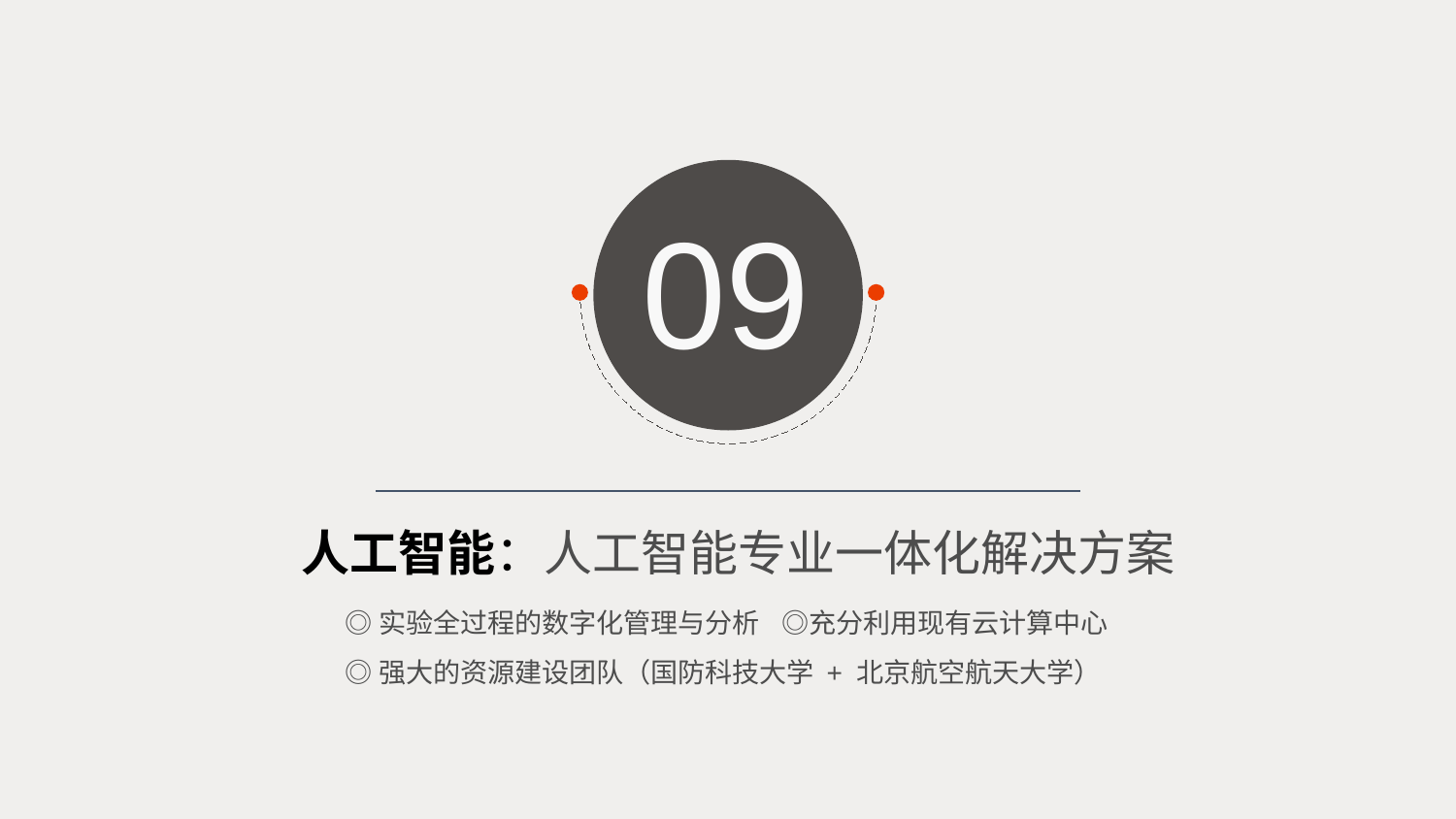

09

人工智能：人工智能专业一体化解决方案
◎实验全过程的数字化管理与分析	◎充分利用现有云计算中心
◎强大的资源建设团队（国防科技大学 + 北京航空航天大学）